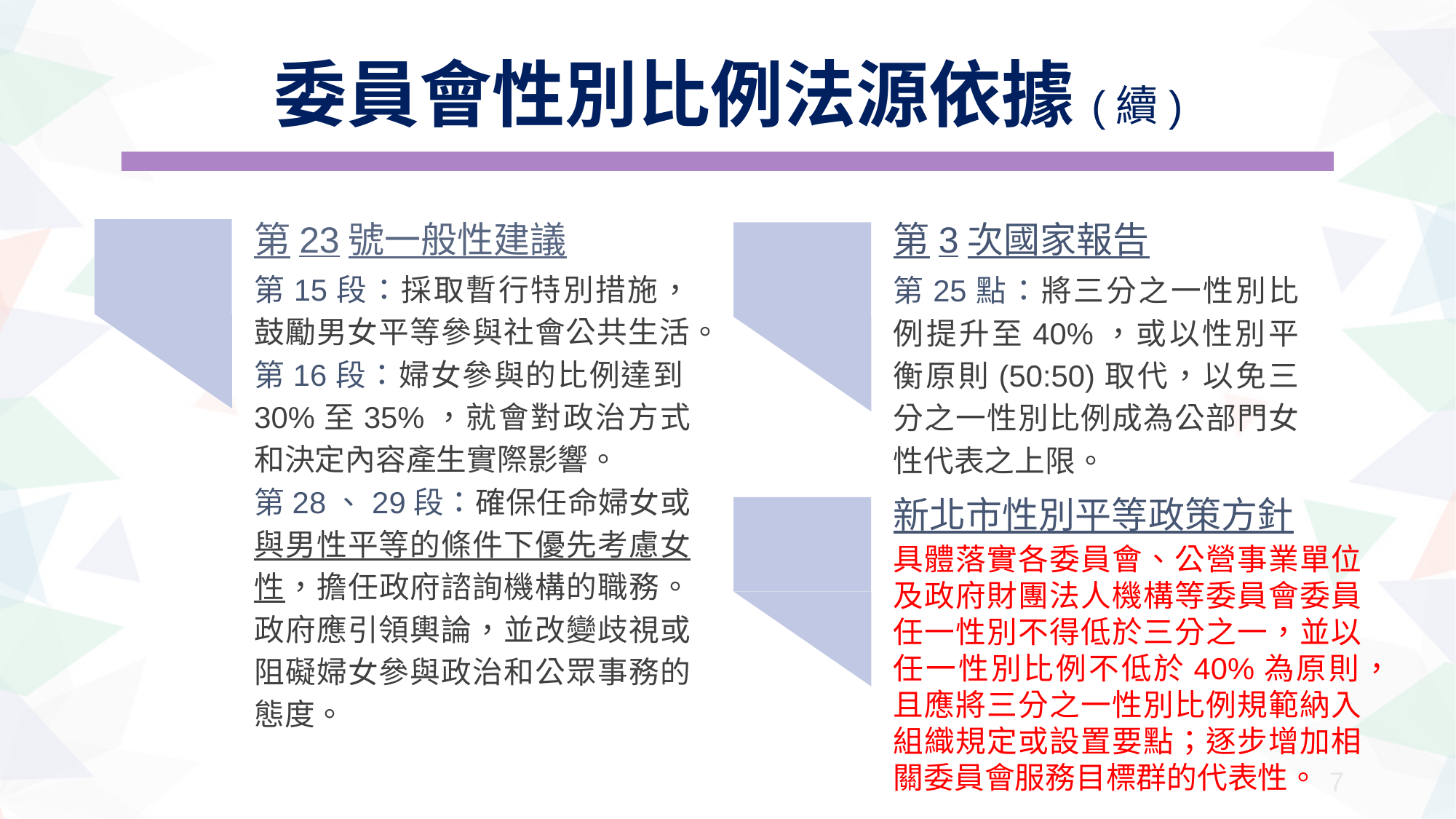

委員會性別比例法源依據(續)

第3次國家報告
第25點：將三分之一性別比例提升至40%，或以性別平衡原則(50:50)取代，以免三分之一性別比例成為公部門女性代表之上限。

第23號一般性建議
第15段：採取暫行特別措施，鼓勵男女平等參與社會公共生活。
第16段：婦女參與的比例達到30%至35%，就會對政治方式和決定內容產生實際影響。
第28、29段：確保任命婦女或與男性平等的條件下優先考慮女性，擔任政府諮詢機構的職務。政府應引領輿論，並改變歧視或阻礙婦女參與政治和公眾事務的態度。

新北市性別平等政策方針
具體落實各委員會、公營事業單位及政府財團法人機構等委員會委員任一性別不得低於三分之一，並以任一性別比例不低於40%為原則，且應將三分之一性別比例規範納入組織規定或設置要點；逐步增加相關委員會服務目標群的代表性。

7